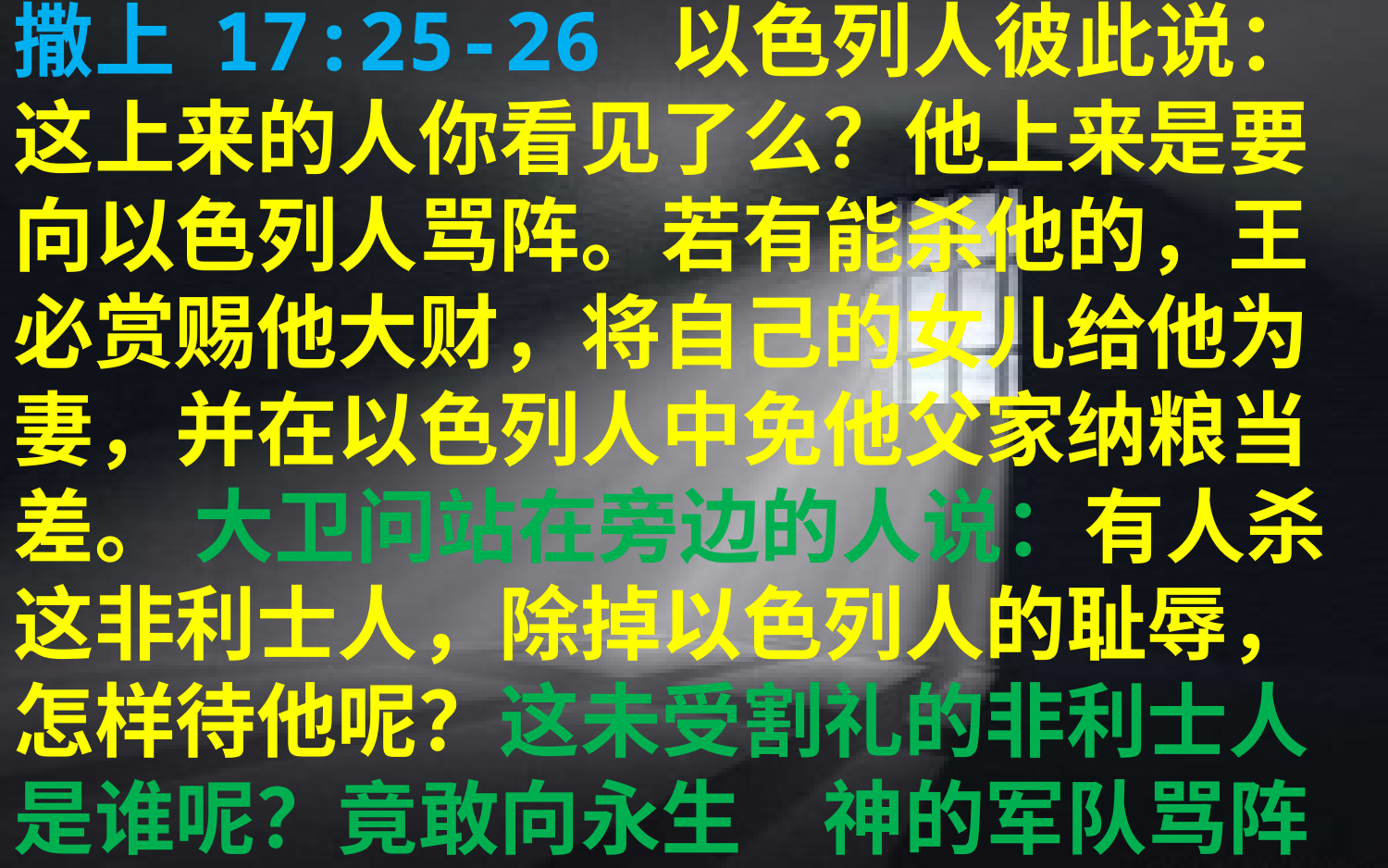

撒上 17:25-26 以色列人彼此说：这上来的人你看见了么？他上来是要向以色列人骂阵。若有能杀他的，王必赏赐他大财，将自己的女儿给他为妻，并在以色列人中免他父家纳粮当差。 大卫问站在旁边的人说：有人杀这非利士人，除掉以色列人的耻辱，怎样待他呢？这未受割礼的非利士人是谁呢？竟敢向永生　神的军队骂阵么？